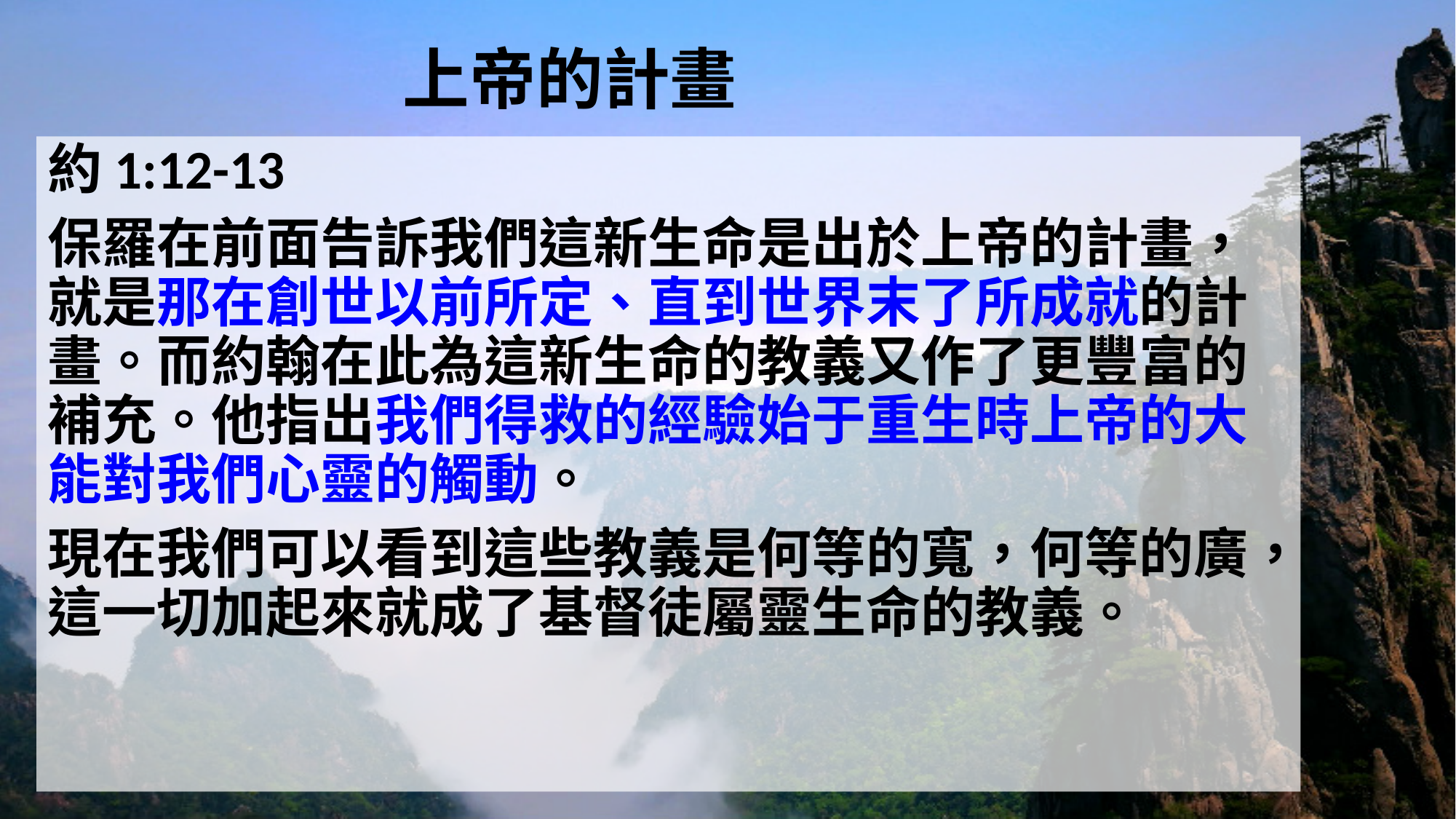

# 上帝的計畫
約1:12-13
保羅在前面告訴我們這新生命是出於上帝的計畫，就是那在創世以前所定、直到世界末了所成就的計畫。而約翰在此為這新生命的教義又作了更豐富的補充。他指出我們得救的經驗始于重生時上帝的大能對我們心靈的觸動。
現在我們可以看到這些教義是何等的寬，何等的廣，這一切加起來就成了基督徒屬靈生命的教義。